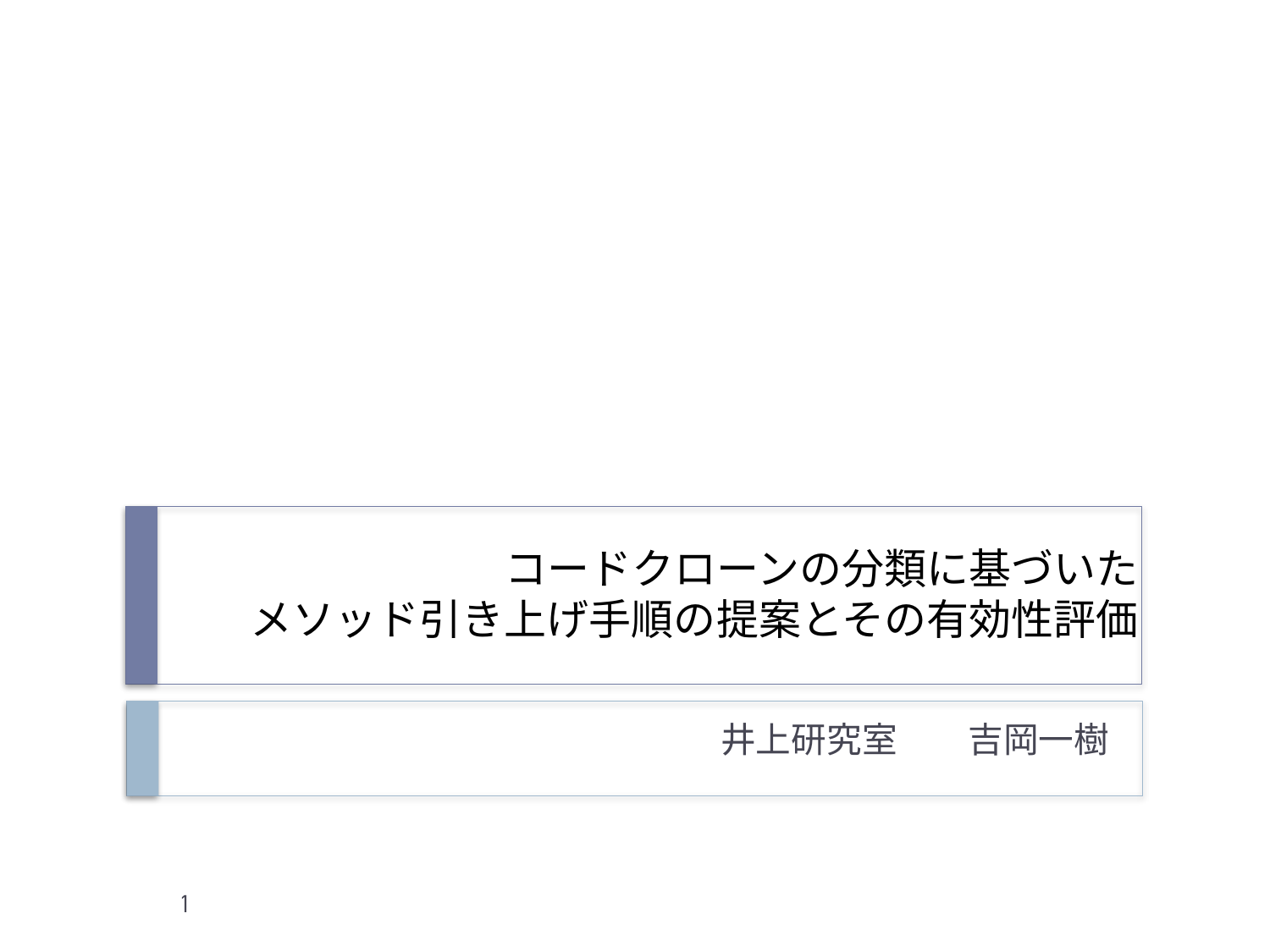

# コードクローンの分類に基づいた メソッド引き上げ手順の提案とその有効性評価
井上研究室　　吉岡一樹
1